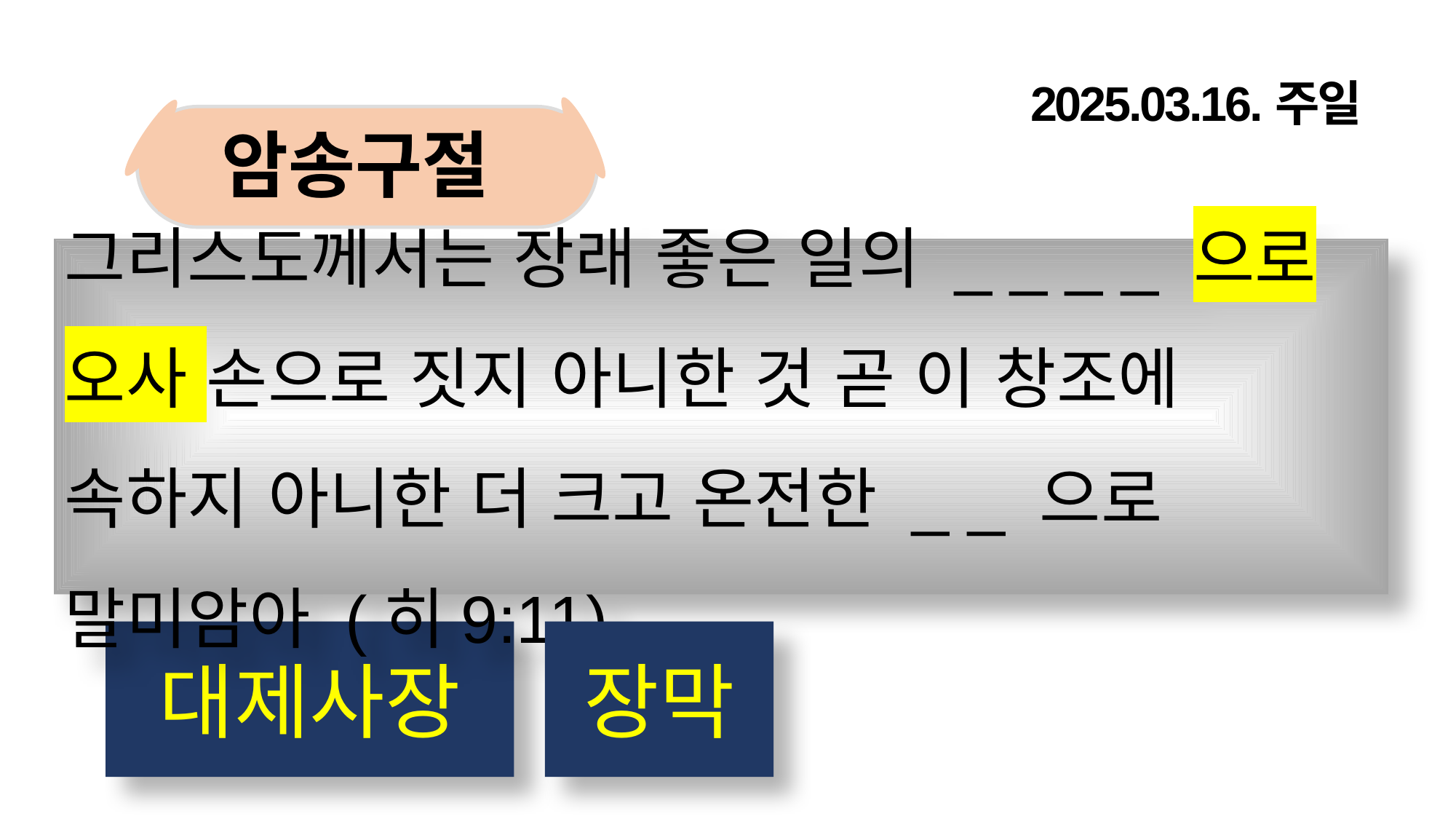

2025.03.16.주일

암송구절
그리스도께서는 장래 좋은 일의 _ _ _ _ 으로 오사 손으로 짓지 아니한 것 곧 이 창조에 속하지 아니한 더 크고 온전한 _ _ 으로 말미암아 (히9:11)
대제사장
장막